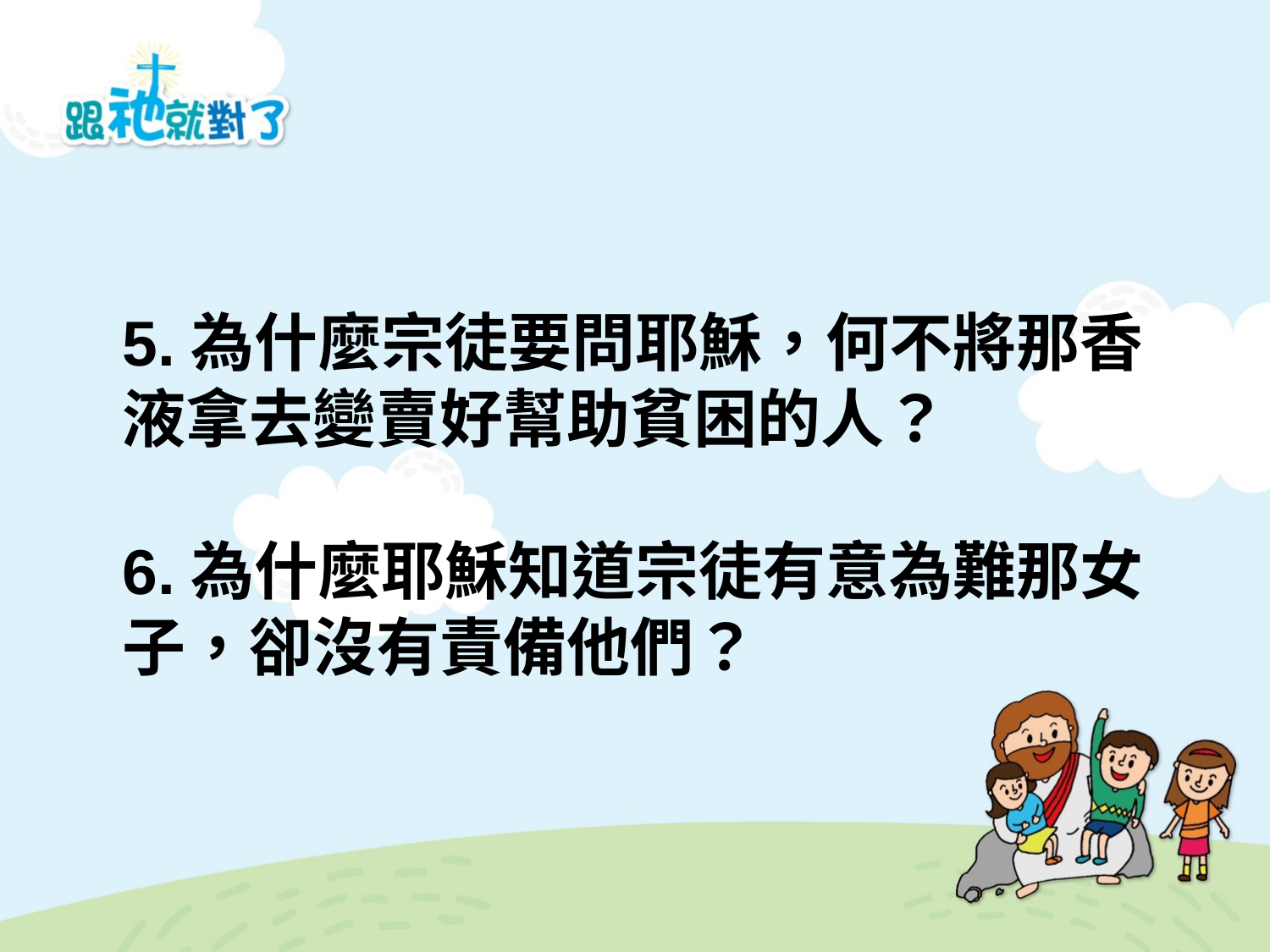

5.為什麼宗徒要問耶穌，何不將那香液拿去變賣好幫助貧困的人？

6.為什麼耶穌知道宗徒有意為難那女子，卻沒有責備他們？